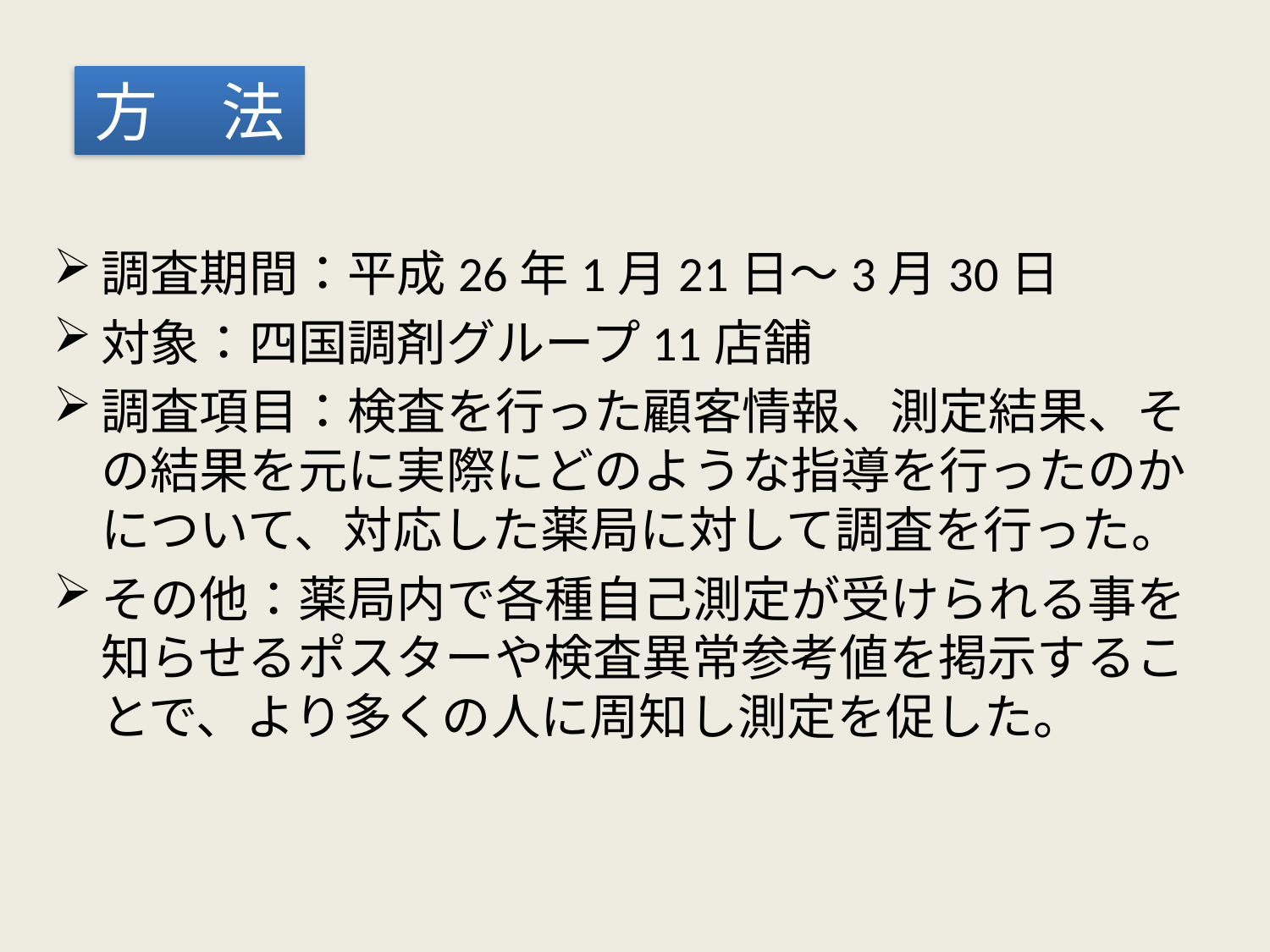

方　法
調査期間：平成26年1月21日～3月30日
対象：四国調剤グループ11店舗
調査項目：検査を行った顧客情報、測定結果、その結果を元に実際にどのような指導を行ったのかについて、対応した薬局に対して調査を行った。
その他：薬局内で各種自己測定が受けられる事を知らせるポスターや検査異常参考値を掲示することで、より多くの人に周知し測定を促した。